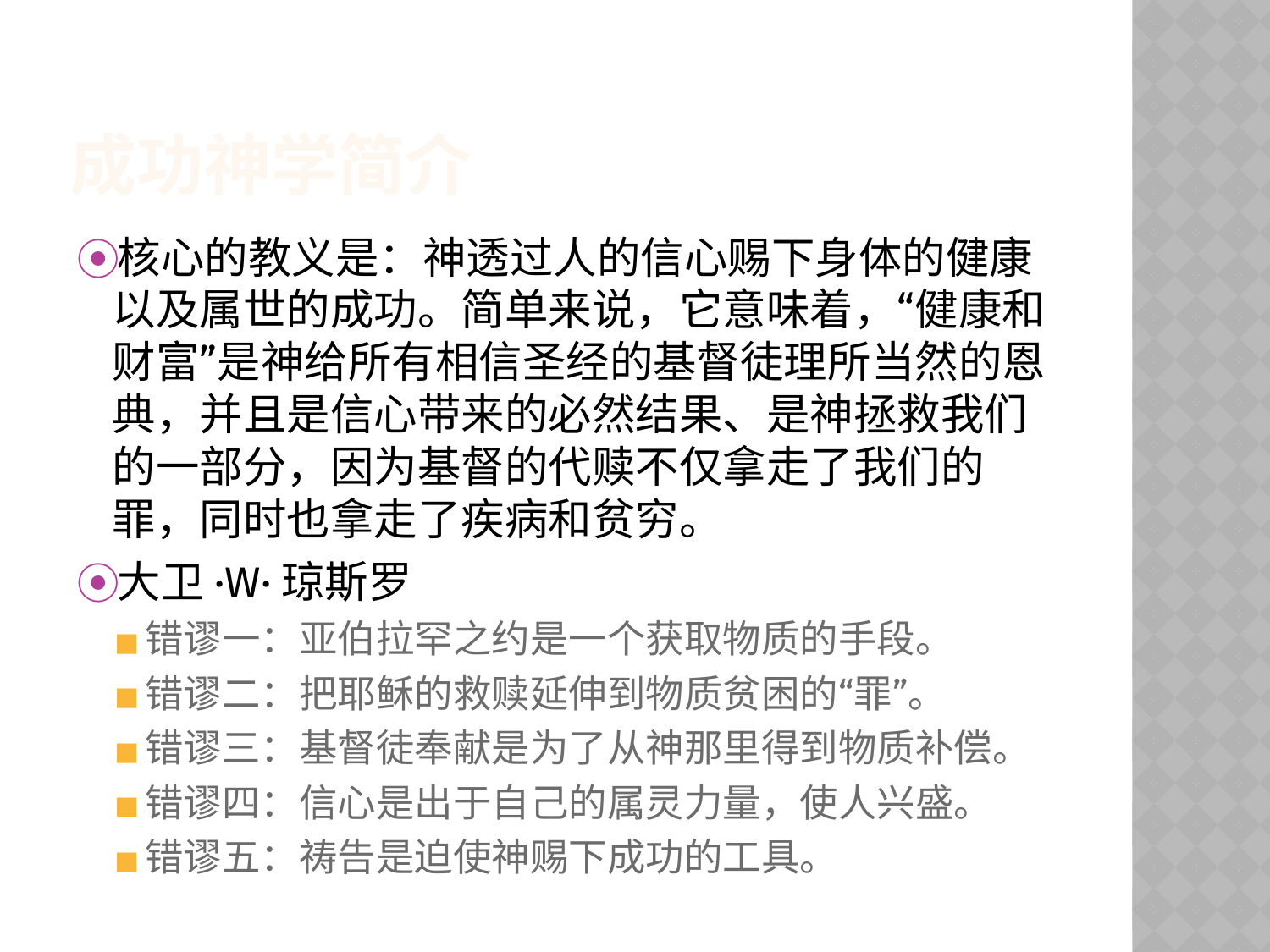

# 成功神学简介
核心的教义是：神透过人的信心赐下身体的健康以及属世的成功。简单来说，它意味着，“健康和财富”是神给所有相信圣经的基督徒理所当然的恩典，并且是信心带来的必然结果、是神拯救我们的一部分，因为基督的代赎不仅拿走了我们的罪，同时也拿走了疾病和贫穷。
大卫·W·琼斯罗
错谬一：亚伯拉罕之约是一个获取物质的手段。
错谬二：把耶稣的救赎延伸到物质贫困的“罪”。
错谬三：基督徒奉献是为了从神那里得到物质补偿。
错谬四：信心是出于自己的属灵力量，使人兴盛。
错谬五：祷告是迫使神赐下成功的工具。